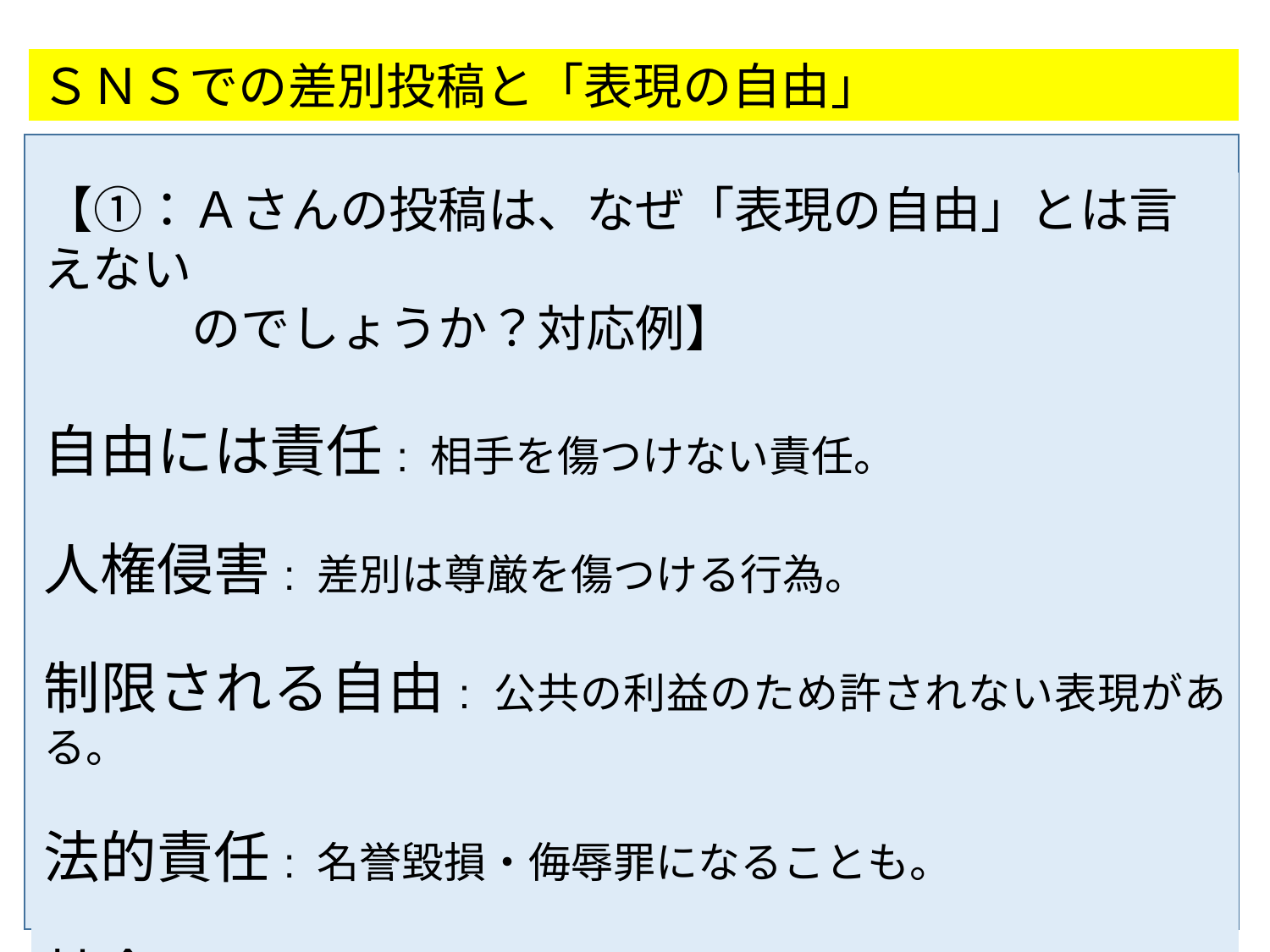

ＳＮＳでの差別投稿と「表現の自由」

【①：Ａさんの投稿は、なぜ「表現の自由」とは言えない
　　　のでしょうか？対応例】

自由には責任: 相手を傷つけない責任。

人権侵害: 差別は尊厳を傷つける行為。

制限される自由: 公共の利益のため許されない表現がある。

法的責任: 名誉毀損・侮辱罪になることも。

社会のルール: みんなが心地よく過ごすための決まり。